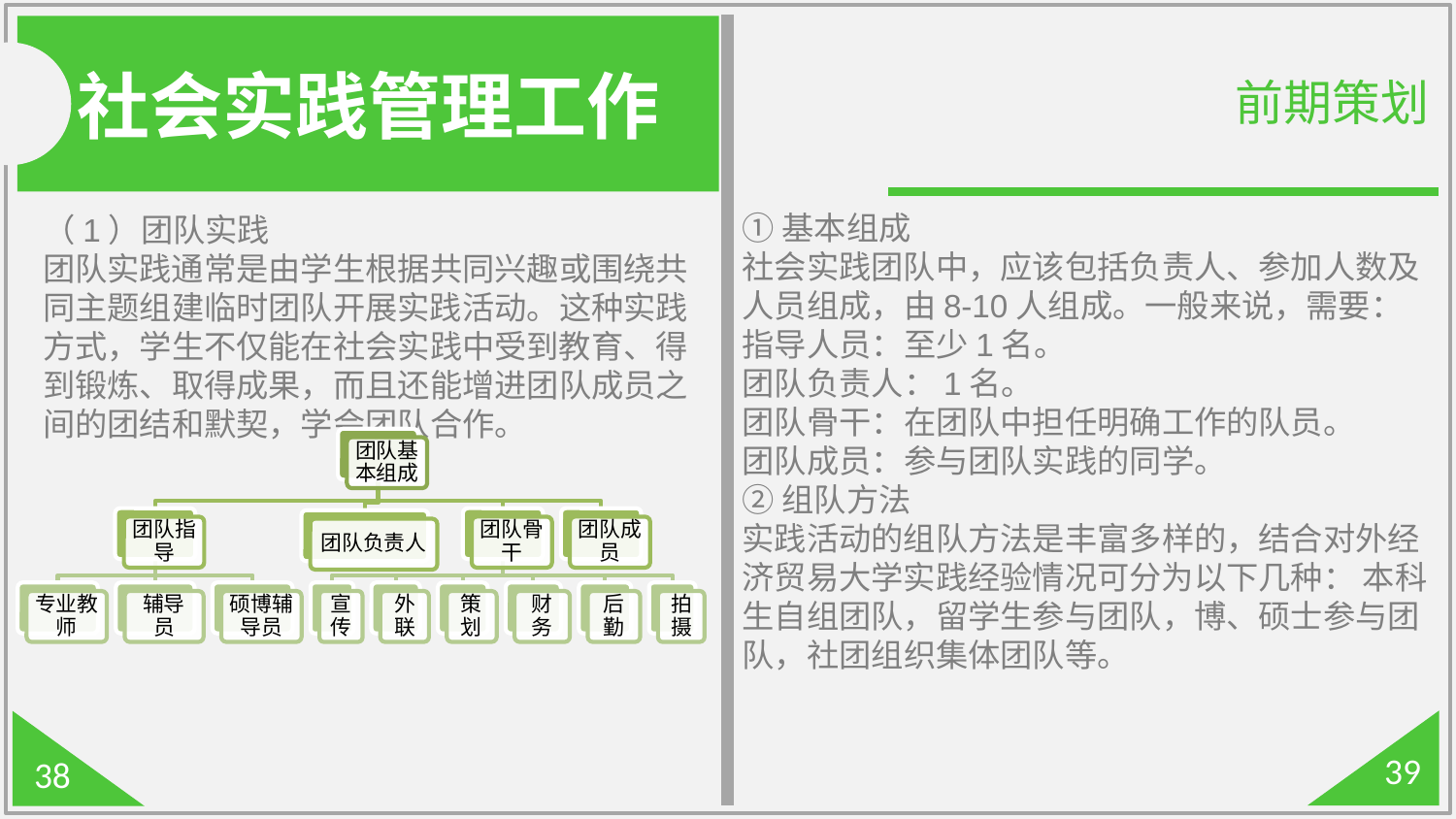

社会实践管理工作

前期策划

①基本组成
社会实践团队中，应该包括负责人、参加人数及人员组成，由8-10人组成。一般来说，需要：
指导人员：至少1名。
团队负责人：1名。
团队骨干：在团队中担任明确工作的队员。
团队成员：参与团队实践的同学。
②组队方法
实践活动的组队方法是丰富多样的，结合对外经济贸易大学实践经验情况可分为以下几种： 本科生自组团队，留学生参与团队，博、硕士参与团队，社团组织集体团队等。
（1）团队实践
团队实践通常是由学生根据共同兴趣或围绕共同主题组建临时团队开展实践活动。这种实践方式，学生不仅能在社会实践中受到教育、得到锻炼、取得成果，而且还能增进团队成员之间的团结和默契，学会团队合作。

团队基本组成
团队指导
专业教师
辅导员
硕博辅导员
团队负责人
团队骨干
宣传
外联
策划
财务
后勤
拍摄
团队成员

39
38